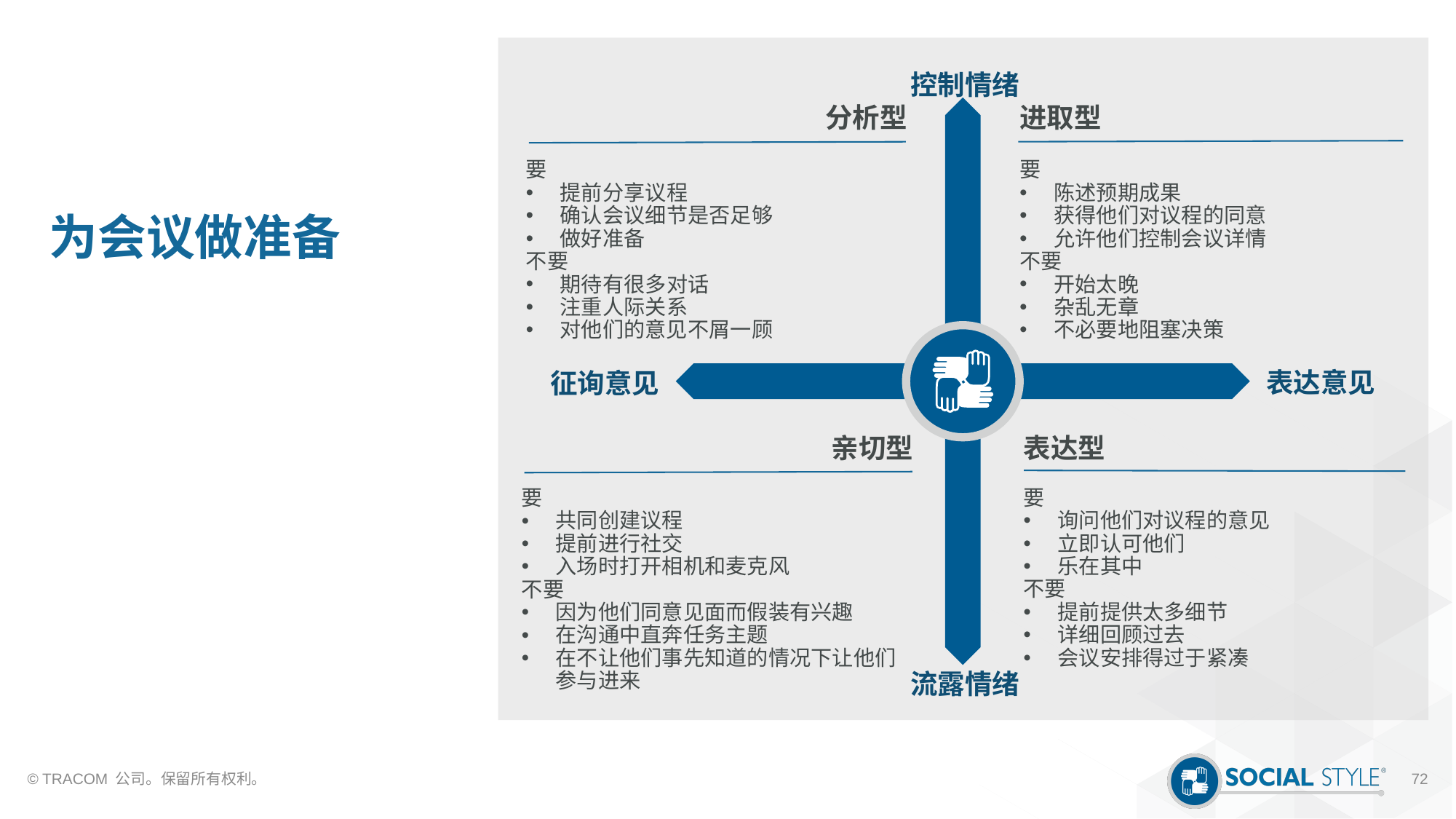

控制情绪

进取型
要
陈述预期成果
获得他们对议程的同意
允许他们控制会议详情
不要
开始太晚
杂乱无章
不必要地阻塞决策
分析型
要
提前分享议程
确认会议细节是否足够
做好准备
不要
期待有很多对话
注重人际关系
对他们的意见不屑一顾

# 为会议做准备
表达意见
征询意见
亲切型

要
共同创建议程
提前进行社交
入场时打开相机和麦克风
不要
因为他们同意见面而假装有兴趣
在沟通中直奔任务主题
在不让他们事先知道的情况下让他们参与进来

表达型

要
询问他们对议程的意见
立即认可他们
乐在其中
不要
提前提供太多细节
详细回顾过去
会议安排得过于紧凑
流露情绪
© TRACOM 公司。保留所有权利。
72